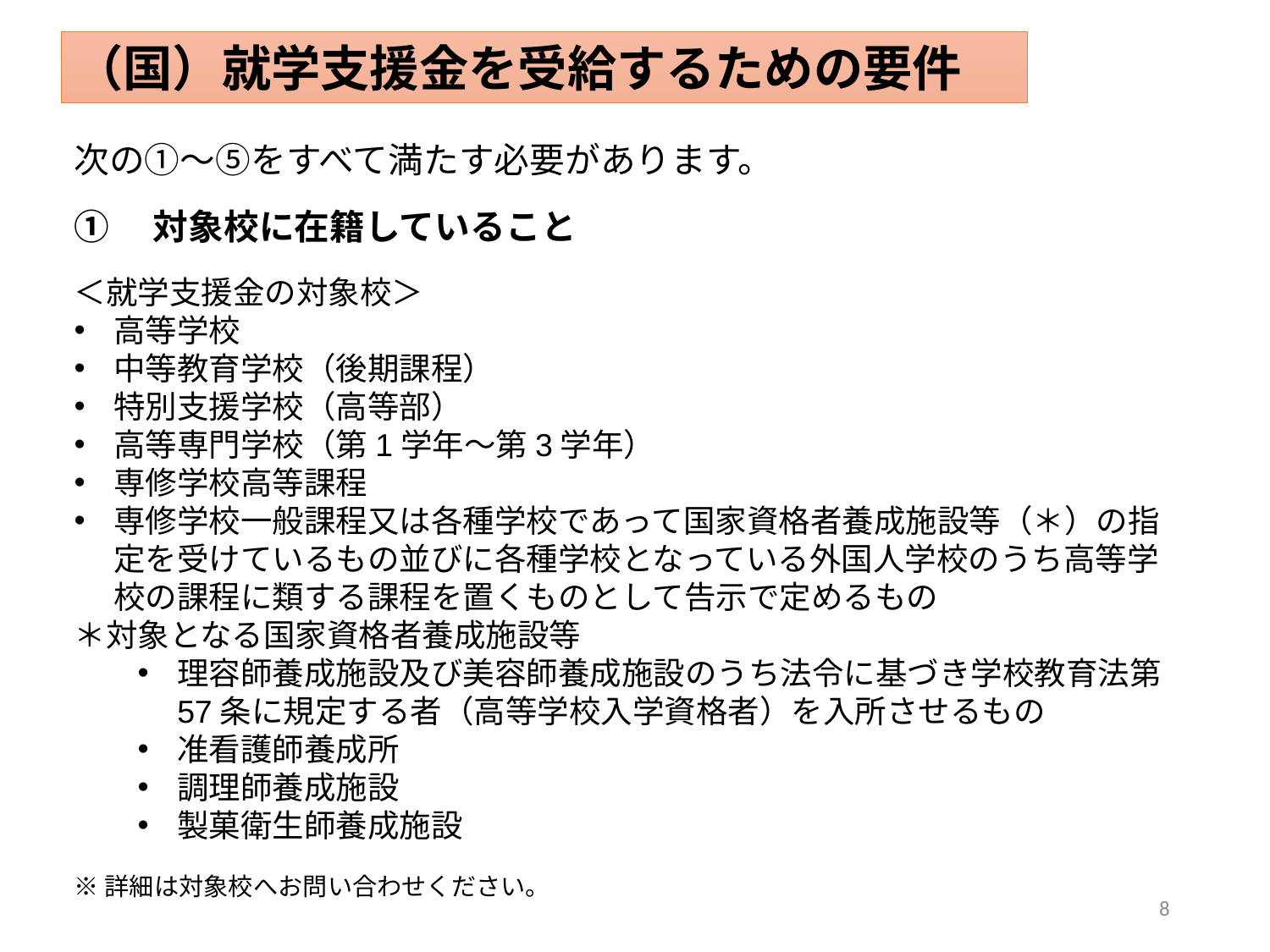

（国）就学支援金を受給するための要件
次の①～⑤をすべて満たす必要があります。
①　対象校に在籍していること

＜就学支援金の対象校＞
高等学校
中等教育学校（後期課程）
特別支援学校（高等部）
高等専門学校（第1学年～第3学年）
専修学校高等課程
専修学校一般課程又は各種学校であって国家資格者養成施設等（＊）の指定を受けているもの並びに各種学校となっている外国人学校のうち高等学校の課程に類する課程を置くものとして告示で定めるもの
＊対象となる国家資格者養成施設等
理容師養成施設及び美容師養成施設のうち法令に基づき学校教育法第57条に規定する者（高等学校入学資格者）を入所させるもの
准看護師養成所
調理師養成施設
製菓衛生師養成施設
※詳細は対象校へお問い合わせください。
8